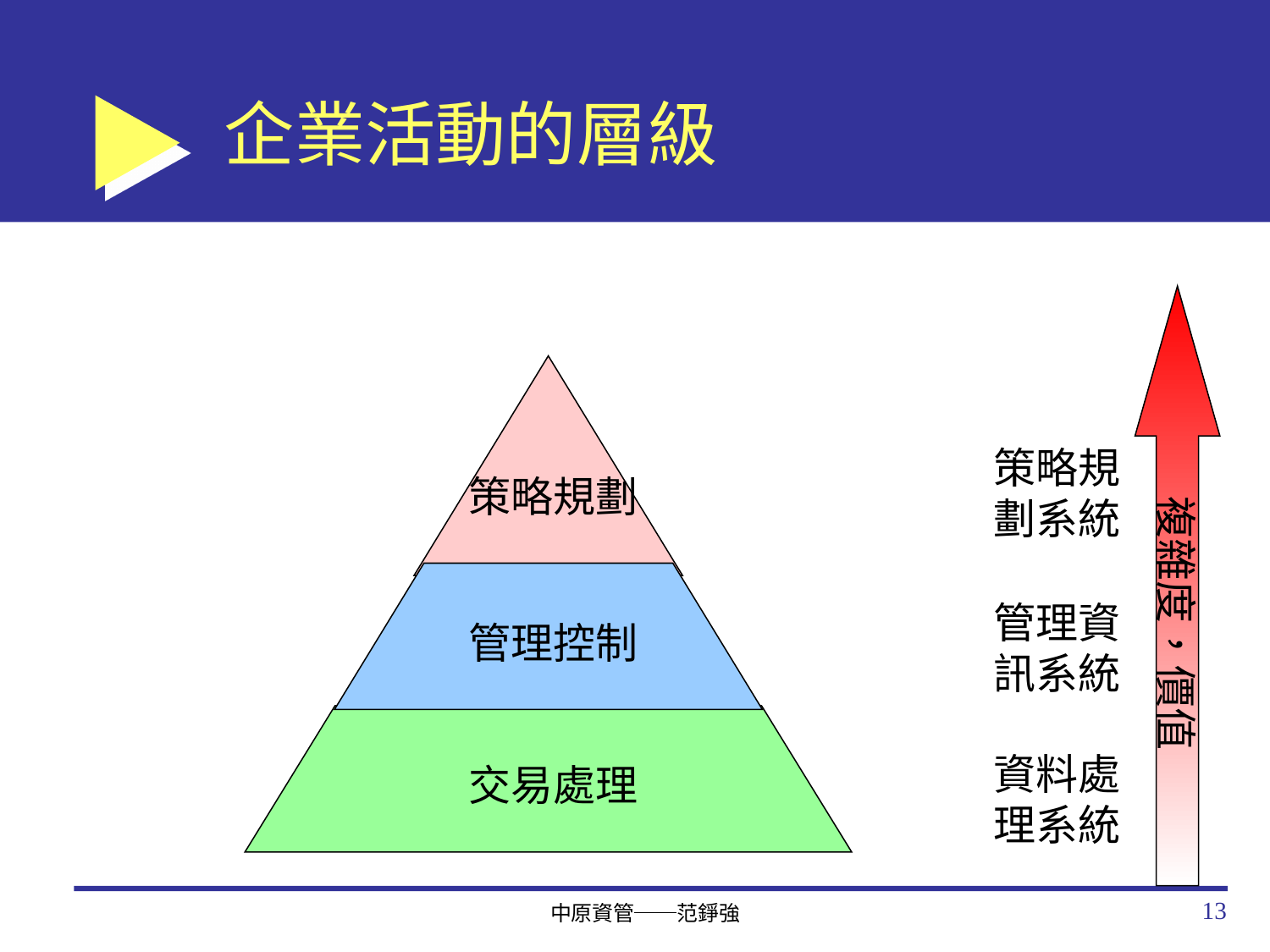

# 企業活動的層級
複雜度，價值

策略規劃系統
策略規劃

管理資訊系統
管理控制

資料處理系統
交易處理
13